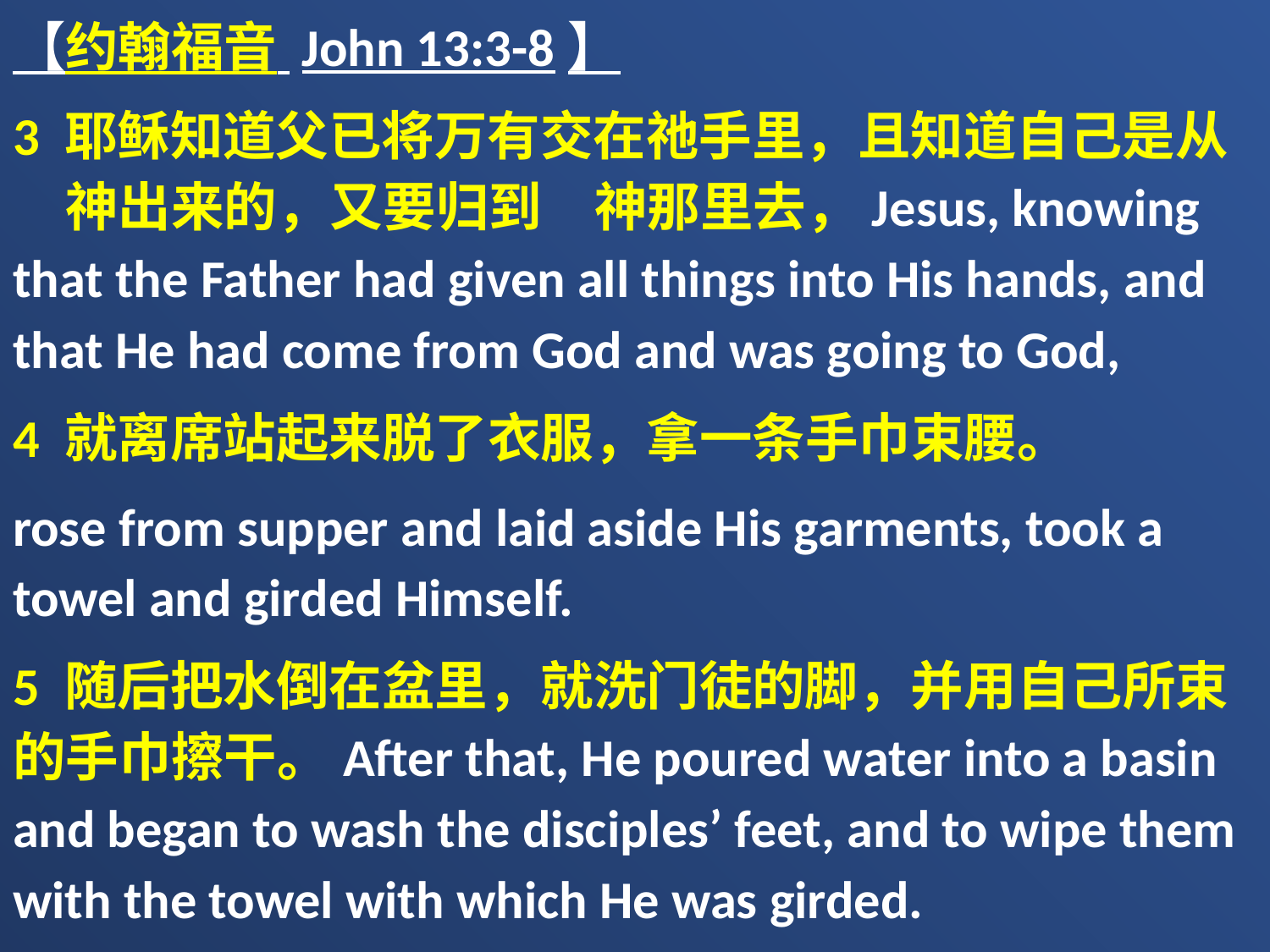

【约翰福音 John 13:3-8】
3 耶稣知道父已将万有交在祂手里，且知道自己是从　神出来的，又要归到　神那里去，Jesus, knowing that the Father had given all things into His hands, and that He had come from God and was going to God,
4 就离席站起来脱了衣服，拿一条手巾束腰。
rose from supper and laid aside His garments, took a towel and girded Himself.
5 随后把水倒在盆里，就洗门徒的脚，并用自己所束的手巾擦干。After that, He poured water into a basin and began to wash the disciples’ feet, and to wipe them with the towel with which He was girded.